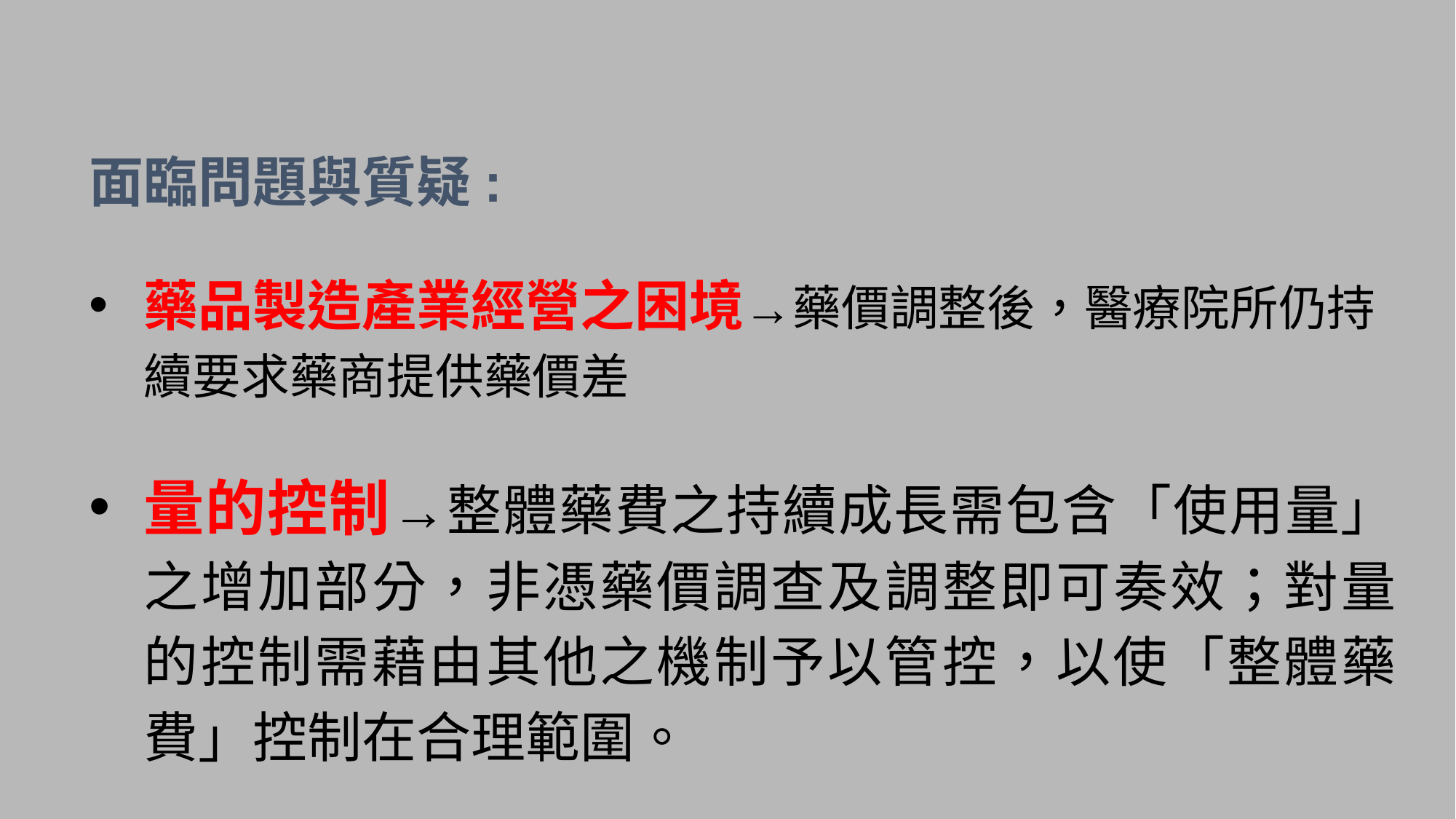

面臨問題與質疑:

藥品製造產業經營之困境→藥價調整後，醫療院所仍持續要求藥商提供藥價差
量的控制→整體藥費之持續成長需包含「使用量」之增加部分，非憑藥價調查及調整即可奏效；對量的控制需藉由其他之機制予以管控，以使「整體藥費」控制在合理範圍。